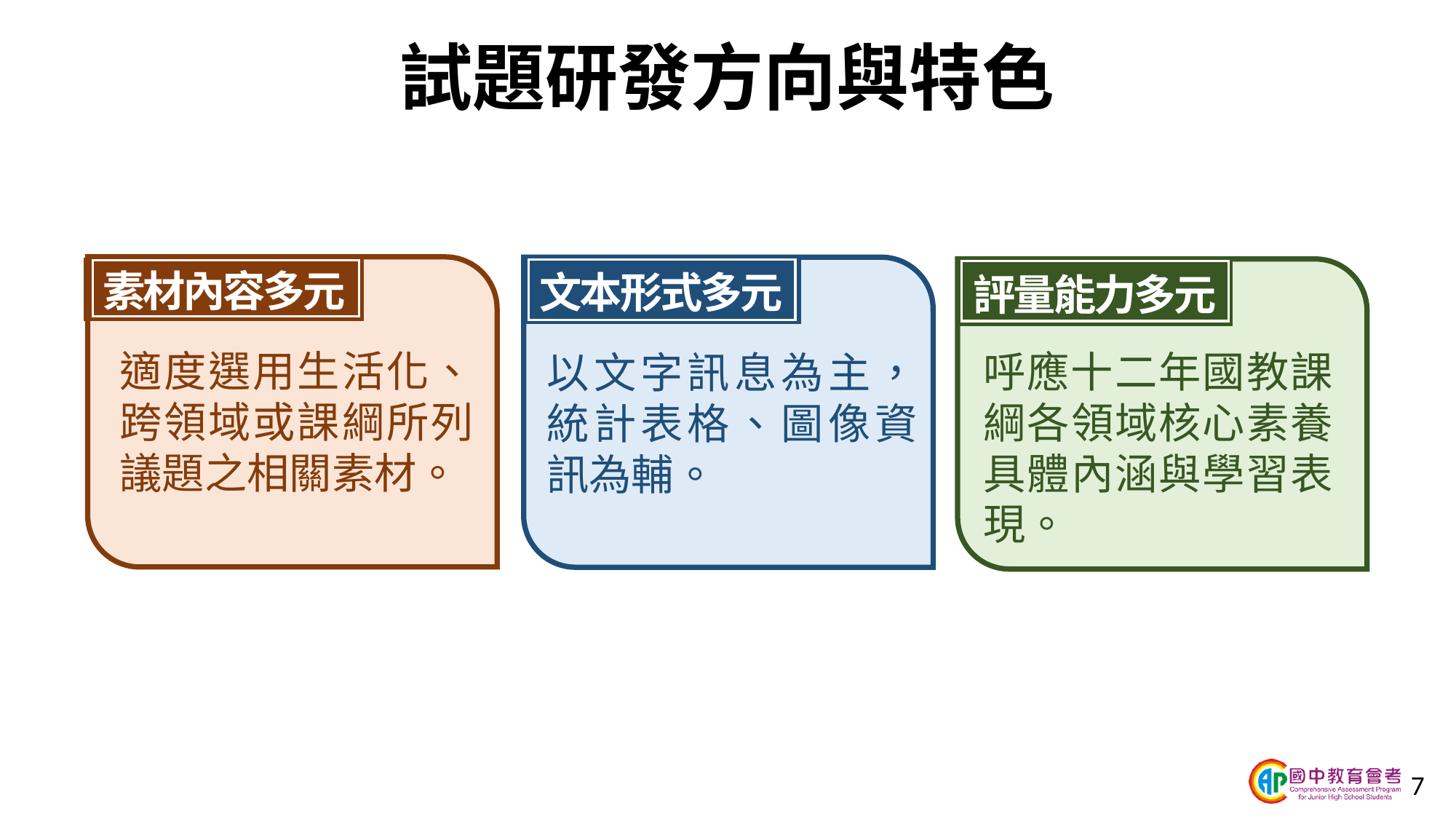

# 試題研發方向與特色

素材內容多元

文本形式多元

評量能力多元
適度選用生活化、跨領域或課綱所列議題之相關素材。
以文字訊息為主，統計表格、圖像資訊為輔。
呼應十二年國教課綱各領域核心素養具體內涵與學習表現。
7